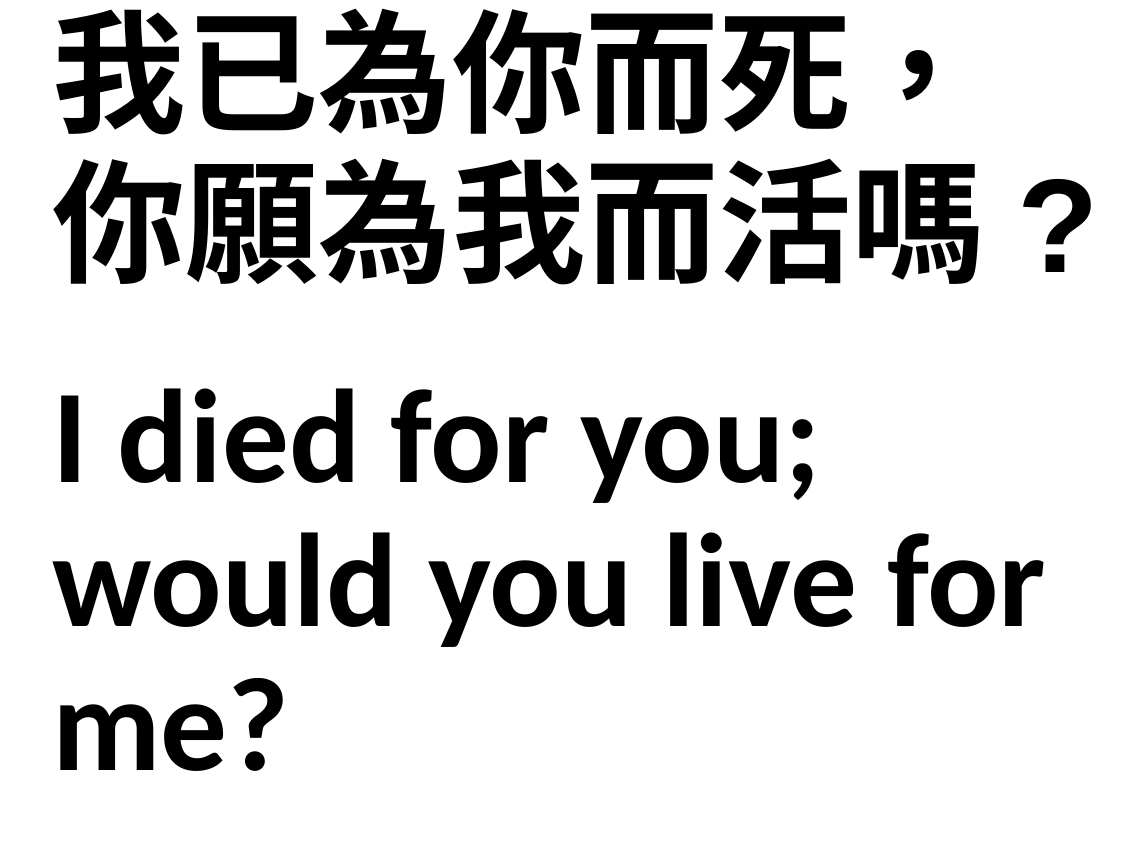

我已為你而死，
你願為我而活嗎?

I died for you; would you live for me?